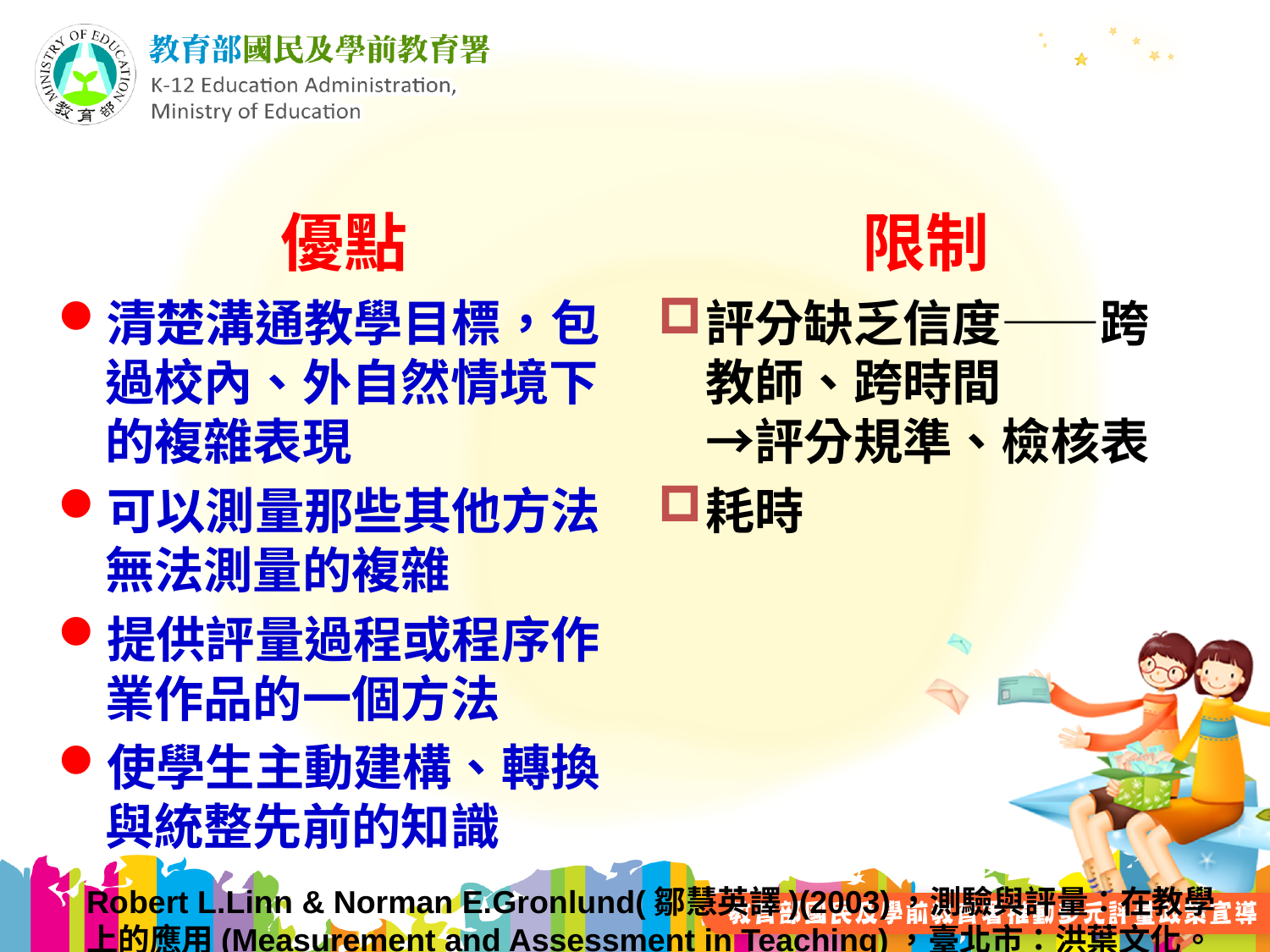

#
優點
限制
清楚溝通教學目標，包過校內、外自然情境下的複雜表現
可以測量那些其他方法無法測量的複雜
提供評量過程或程序作業作品的一個方法
使學生主動建構、轉換與統整先前的知識
評分缺乏信度——跨教師、跨時間
→評分規準、檢核表
耗時
Robert L.Linn & Norman E.Gronlund(鄒慧英譯)(2003)，測驗與評量：在教學上的應用(Measurement and Assessment in Teaching)，臺北市：洪葉文化。